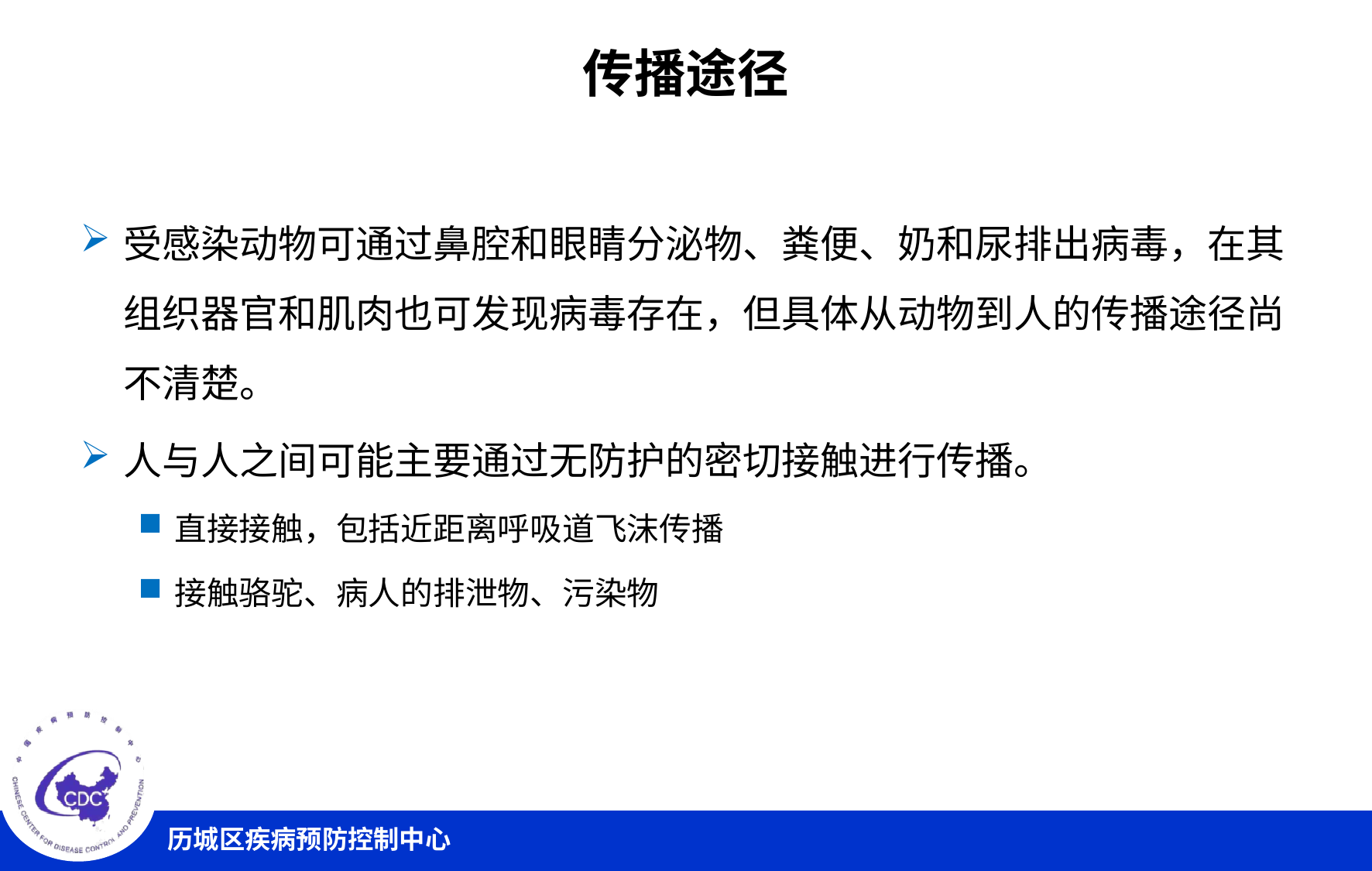

# 传播途径
受感染动物可通过鼻腔和眼睛分泌物、粪便、奶和尿排出病毒，在其组织器官和肌肉也可发现病毒存在，但具体从动物到人的传播途径尚不清楚。
人与人之间可能主要通过无防护的密切接触进行传播。
直接接触，包括近距离呼吸道飞沫传播
接触骆驼、病人的排泄物、污染物